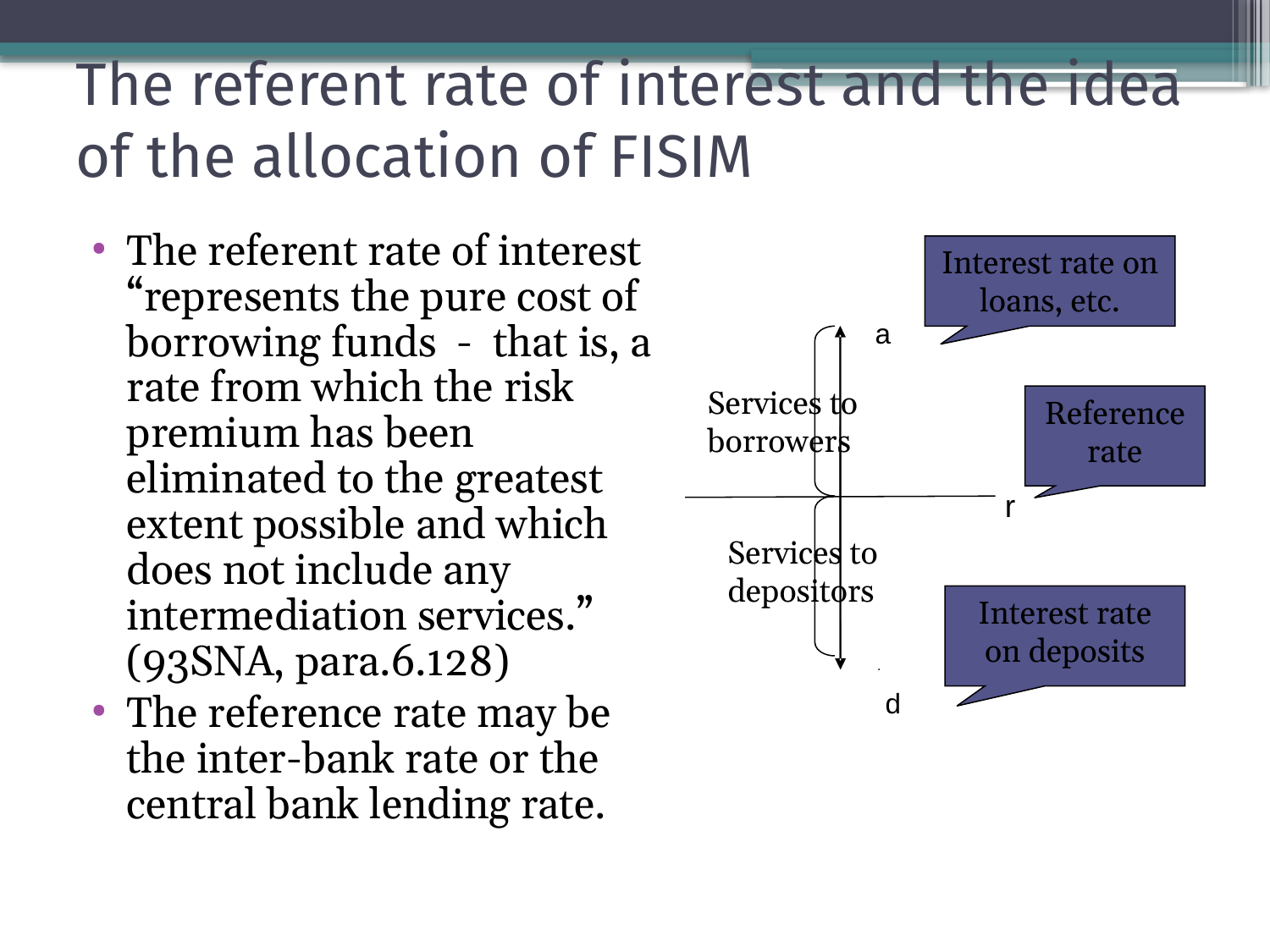

# The referent rate of interest and the idea of the allocation of FISIM
The referent rate of interest “represents the pure cost of borrowing funds  -  that is, a rate from which the risk premium has been eliminated to the greatest extent possible and which does not include any intermediation services.” (93SNA, para.6.128)
The reference rate may be the inter-bank rate or the central bank lending rate.
Interest rate on loans, etc.
a

Services to borrowers
Reference rate
r

Services to depositors
Interest rate on deposits
・
d